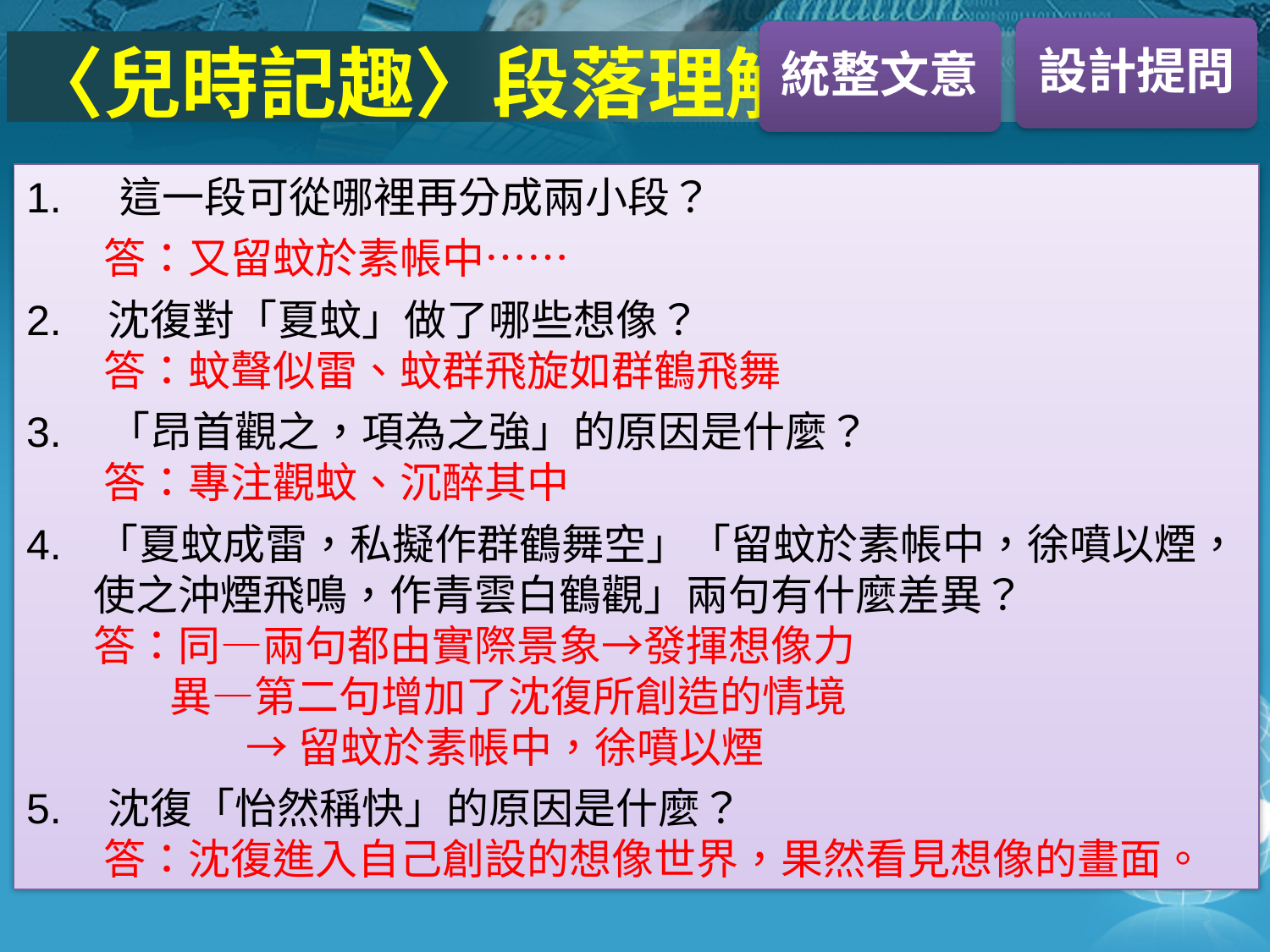

設計提問

統整文意
〈兒時記趣〉段落理解

1.    這一段可從哪裡再分成兩小段？
       答：又留蚊於素帳中……
2.   沈復對「夏蚊」做了哪些想像？
       答：蚊聲似雷、蚊群飛旋如群鶴飛舞
3.   「昂首觀之，項為之強」的原因是什麼？
       答：專注觀蚊、沉醉其中
4.  「夏蚊成雷，私擬作群鶴舞空」「留蚊於素帳中，徐噴以煙，
      使之沖煙飛鳴，作青雲白鶴觀」兩句有什麼差異？
      答：同—兩句都由實際景象→發揮想像力
              異—第二句增加了沈復所創造的情境
                       →留蚊於素帳中，徐噴以煙
5.   沈復「怡然稱快」的原因是什麼？
       答：沈復進入自己創設的想像世界，果然看見想像的畫面。